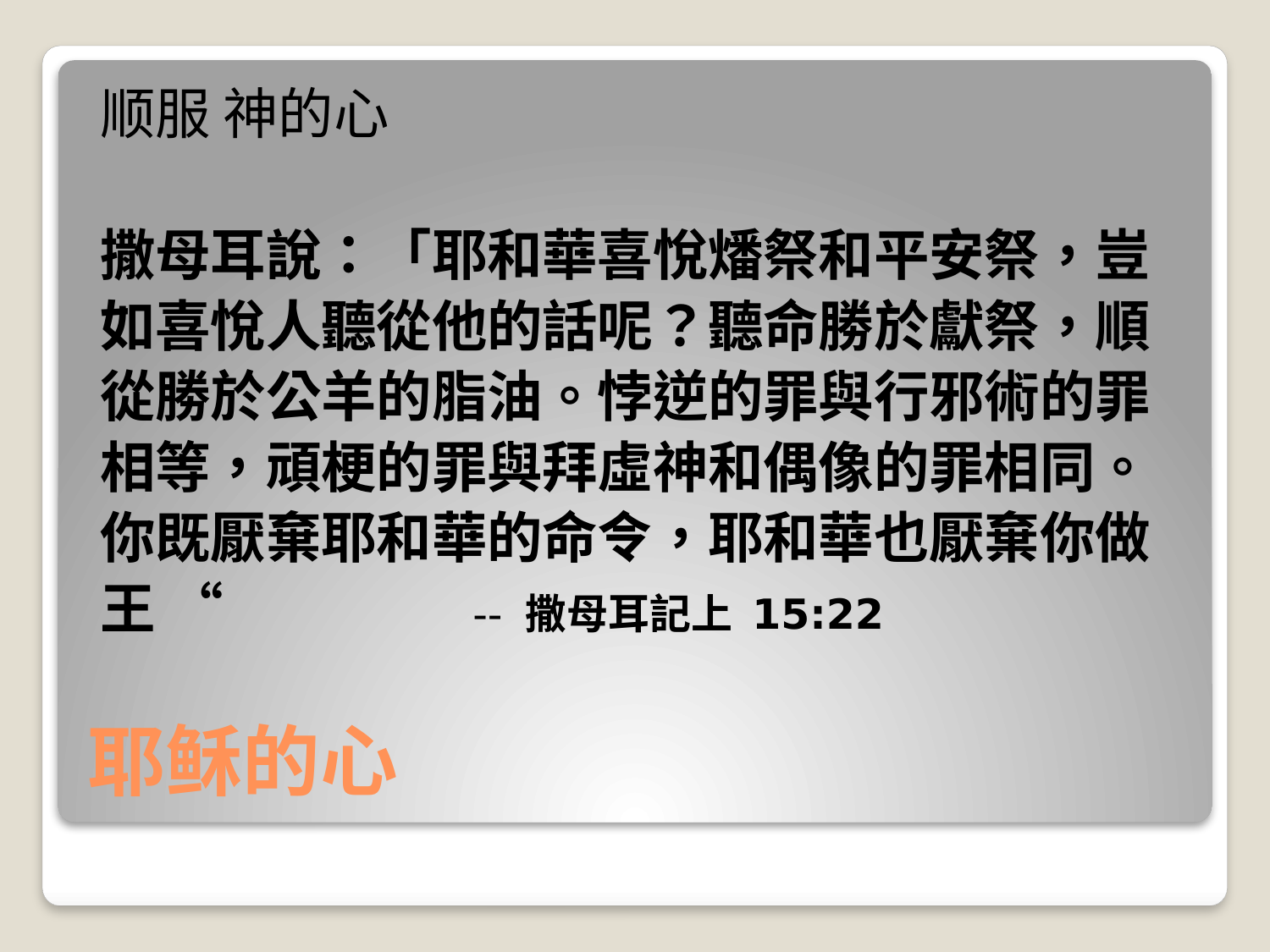

顺服 神的心

撒母耳說：「耶和華喜悅燔祭和平安祭，豈
如喜悅人聽從他的話呢？聽命勝於獻祭，順
從勝於公羊的脂油。悖逆的罪與行邪術的罪
相等，頑梗的罪與拜虛神和偶像的罪相同。
你既厭棄耶和華的命令，耶和華也厭棄你做
王 “                   -- 撒母耳記上 15:22

# 耶稣的心